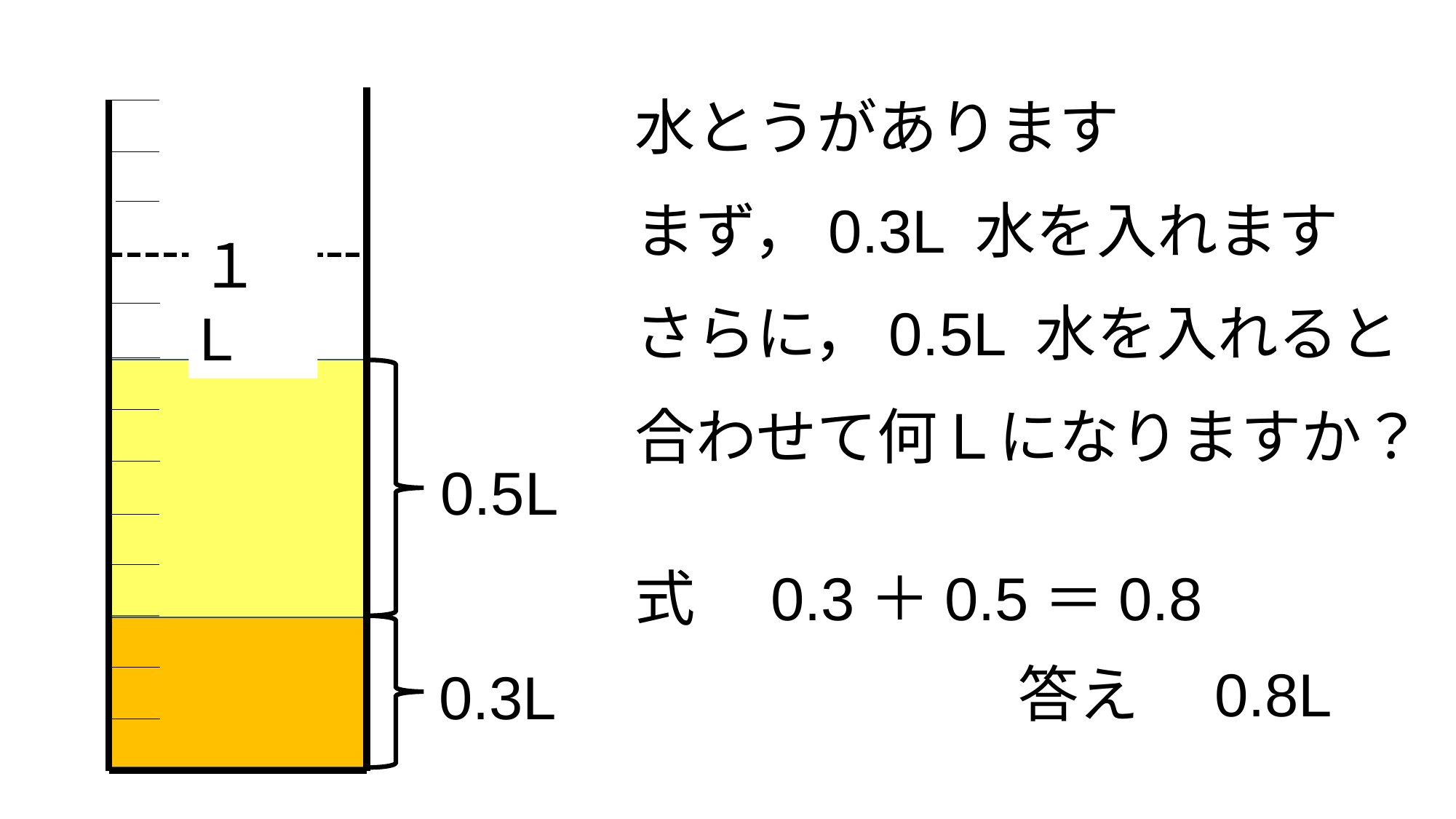

水とうがあります
まず，0.3L 水を入れます
１L
さらに，0.5L 水を入れると

合わせて何Ｌになりますか？
0.5L
式　0.3＋0.5＝0.8

答え　0.8L
0.3L